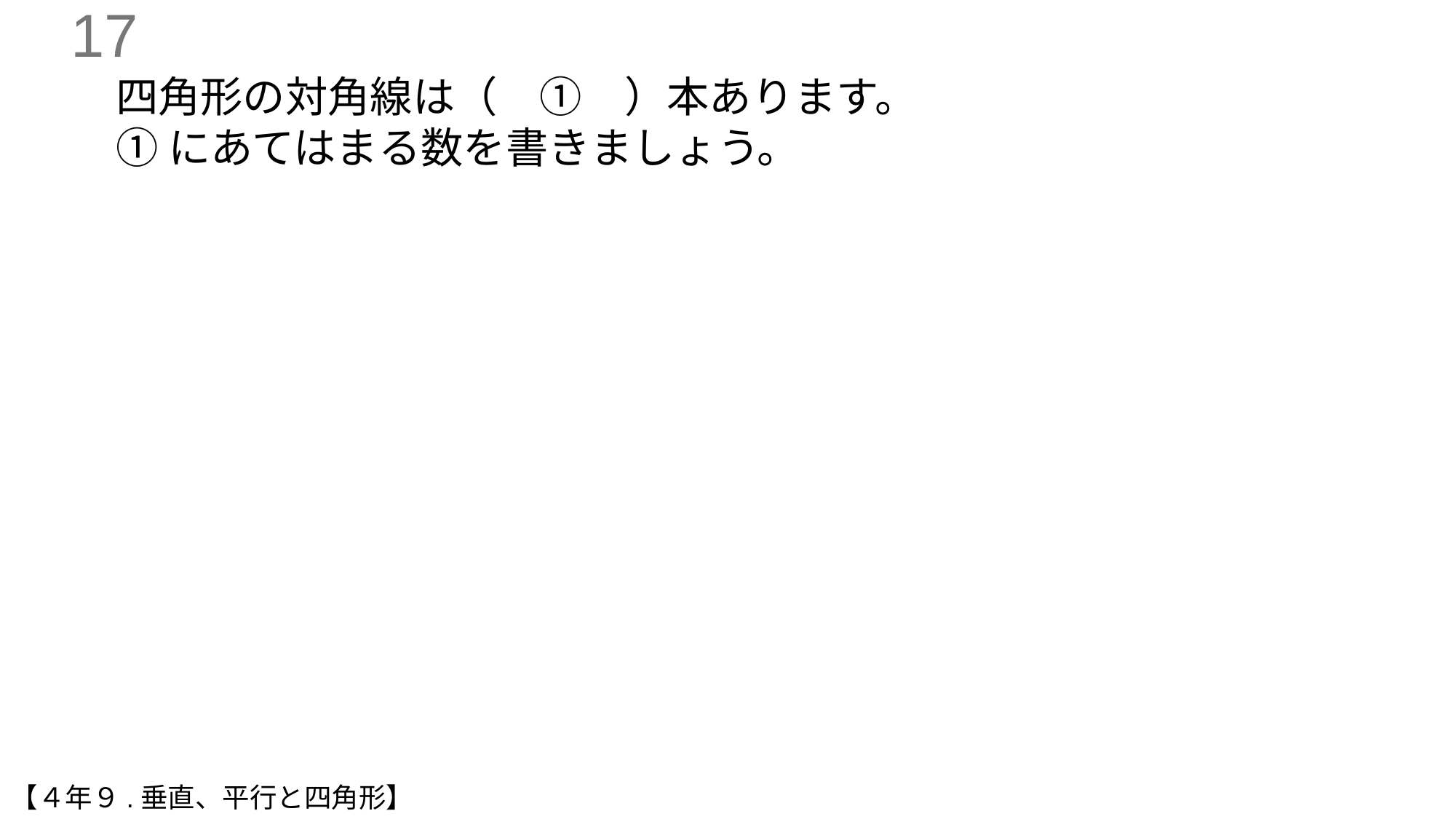

17
四角形の対角線は（　①　）本あります。
①にあてはまる数を書きましょう。
【４年９.垂直、平行と四角形】